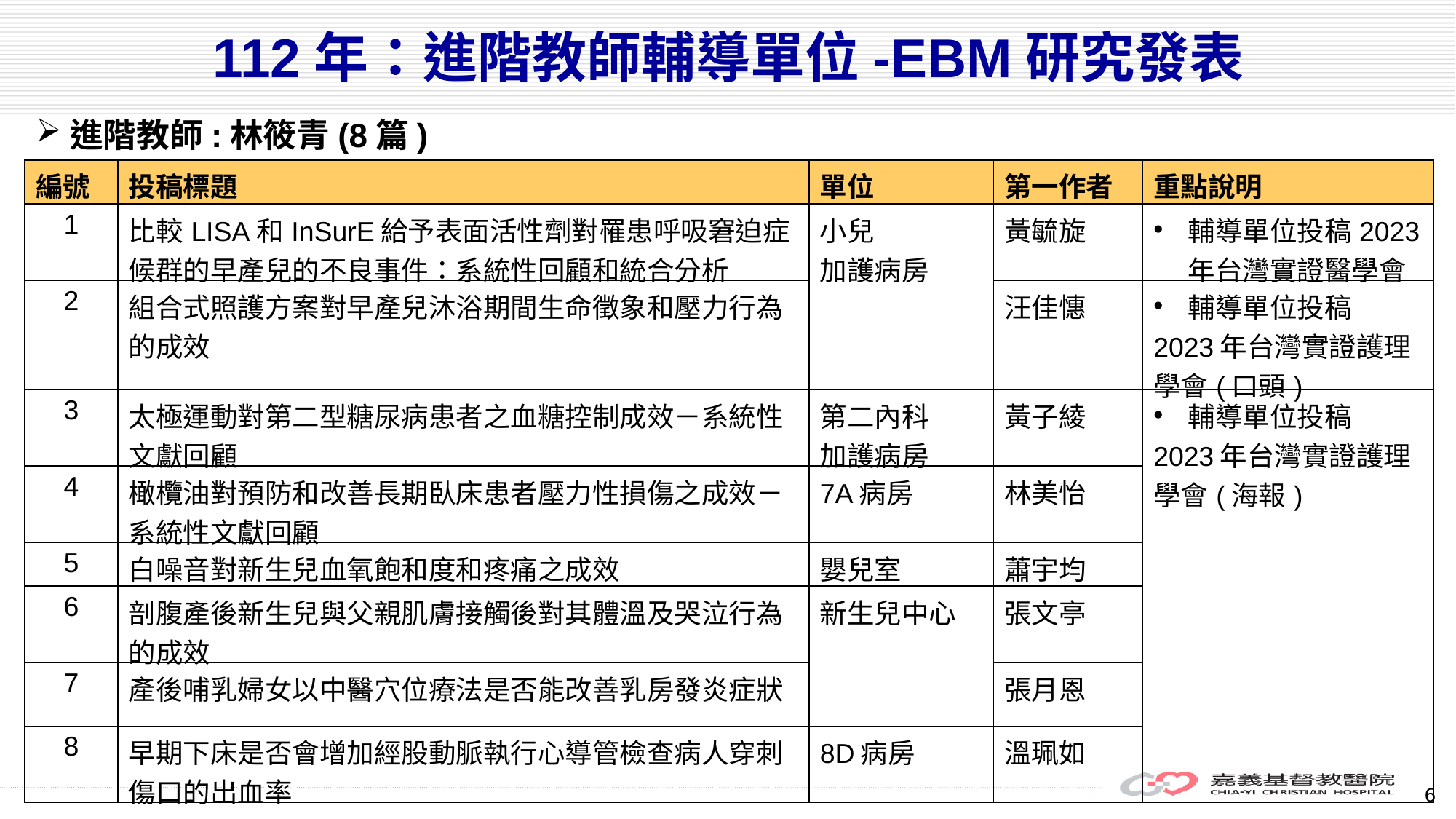

112年：進階教師輔導單位-EBM研究發表
進階教師:林筱青(8篇)
| 編號 | 投稿標題 | 單位 | 第一作者 | 重點說明 |
| --- | --- | --- | --- | --- |
| 1 | 比較LISA和InSurE給予表面活性劑對罹患呼吸窘迫症候群的早產兒的不良事件：系統性回顧和統合分析 | 小兒 加護病房 | 黃毓旋 | 輔導單位投稿2023年台灣實證醫學會 |
| 2 | 組合式照護方案對早產兒沐浴期間生命徵象和壓力行為的成效 |  | 汪佳憓 | 輔導單位投稿 2023年台灣實證護理學會(口頭) |
| 3 | 太極運動對第二型糖尿病患者之血糖控制成效－系統性文獻回顧 | 第二內科 加護病房 | 黃子綾 | 輔導單位投稿 2023年台灣實證護理學會(海報) |
| 4 | 橄欖油對預防和改善長期臥床患者壓力性損傷之成效－系統性文獻回顧 | 7A病房 | 林美怡 |  |
| 5 | 白噪音對新生兒血氧飽和度和疼痛之成效 | 嬰兒室 | 蕭宇均 |  |
| 6 | 剖腹產後新生兒與父親肌膚接觸後對其體溫及哭泣行為的成效 | 新生兒中心 | 張文亭 |  |
| 7 | 產後哺乳婦女以中醫穴位療法是否能改善乳房發炎症狀 |  | 張月恩 |  |
| 8 | 早期下床是否會增加經股動脈執行心導管檢查病人穿刺傷口的出血率 | 8D病房 | 溫珮如 |  |
6